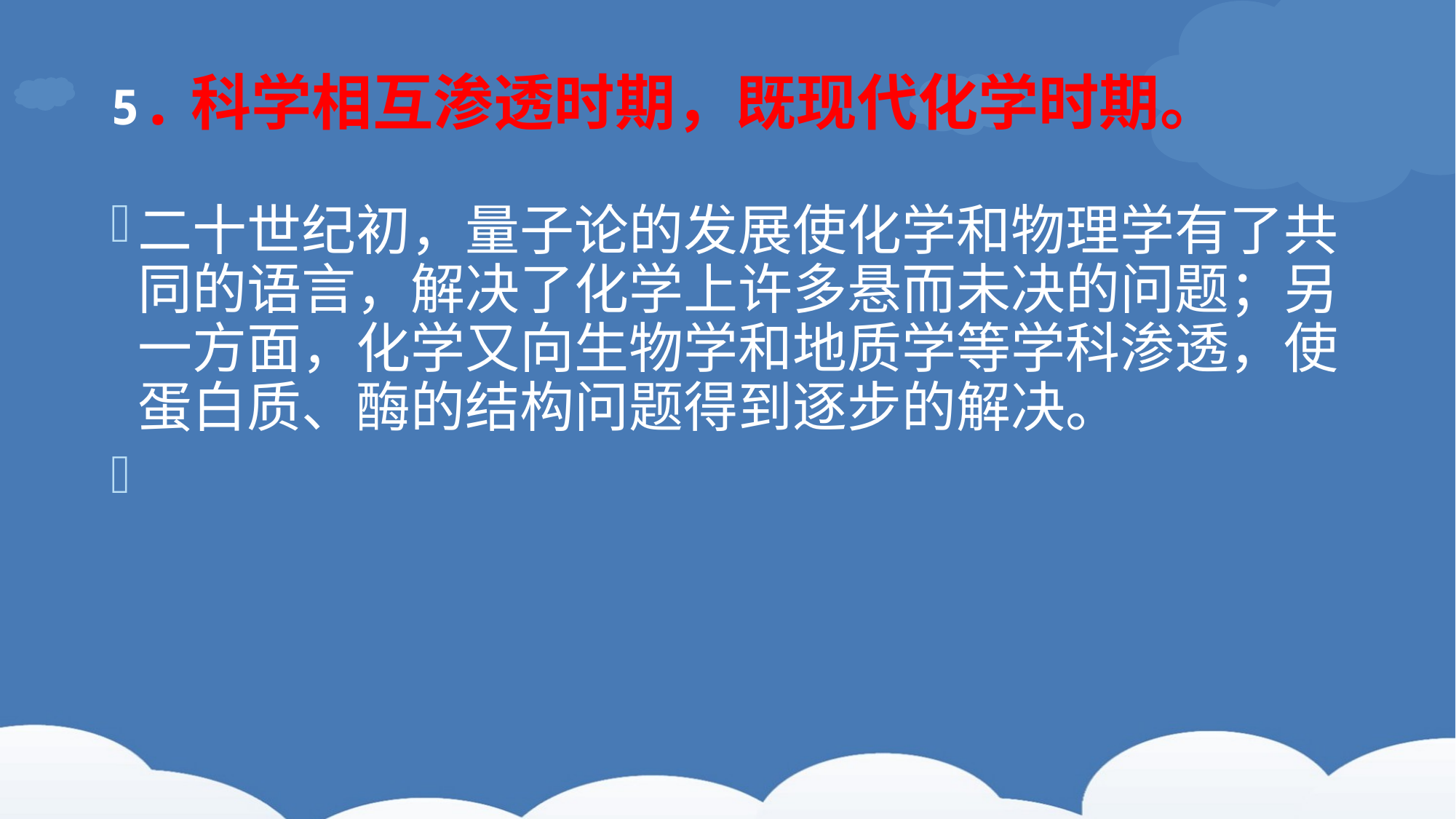

# 5.科学相互渗透时期，既现代化学时期。
二十世纪初，量子论的发展使化学和物理学有了共同的语言，解决了化学上许多悬而未决的问题；另一方面，化学又向生物学和地质学等学科渗透，使蛋白质、酶的结构问题得到逐步的解决。